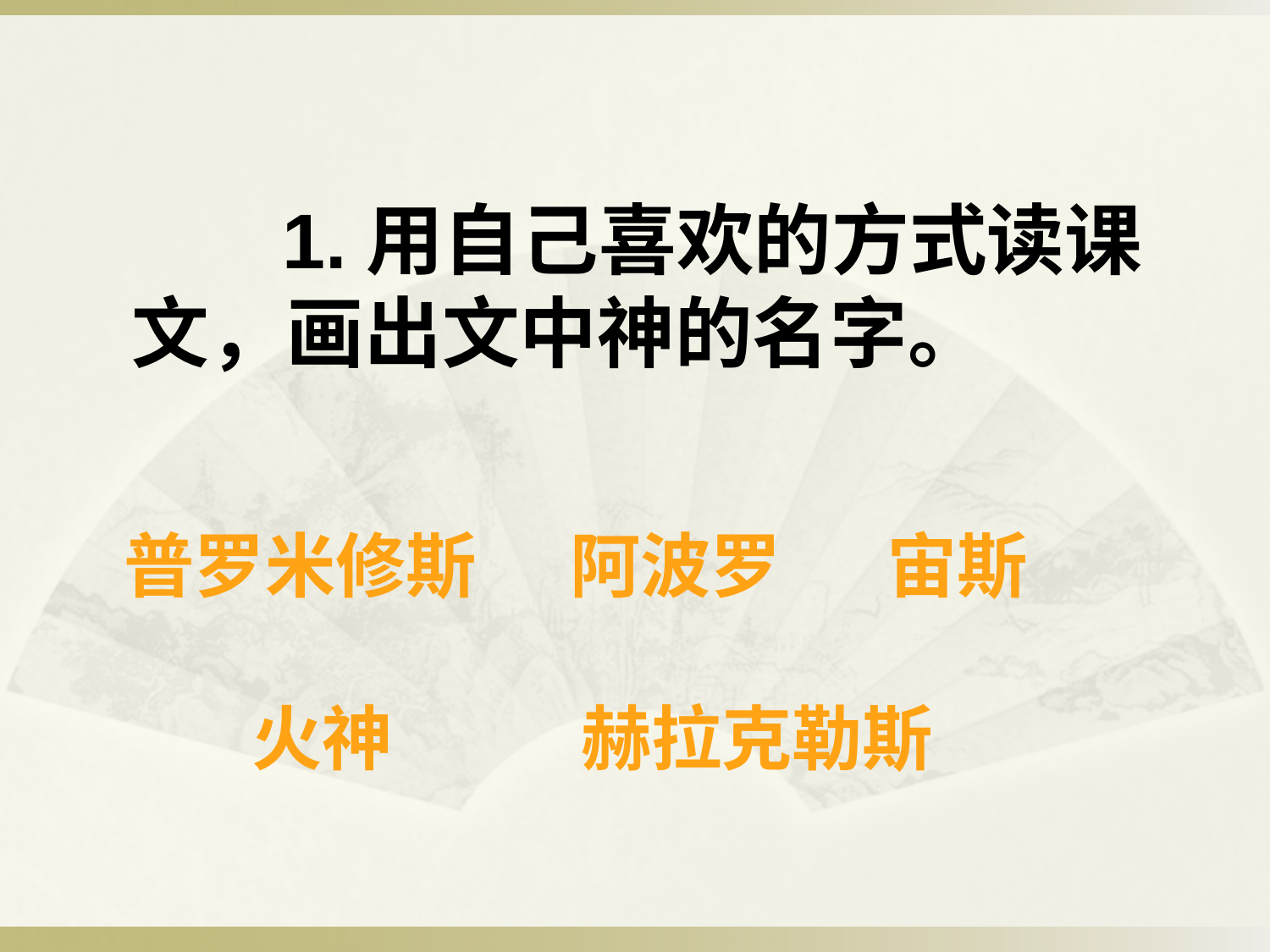

1.用自己喜欢的方式读课文，画出文中神的名字。
普罗米修斯
阿波罗
宙斯
火神
赫拉克勒斯